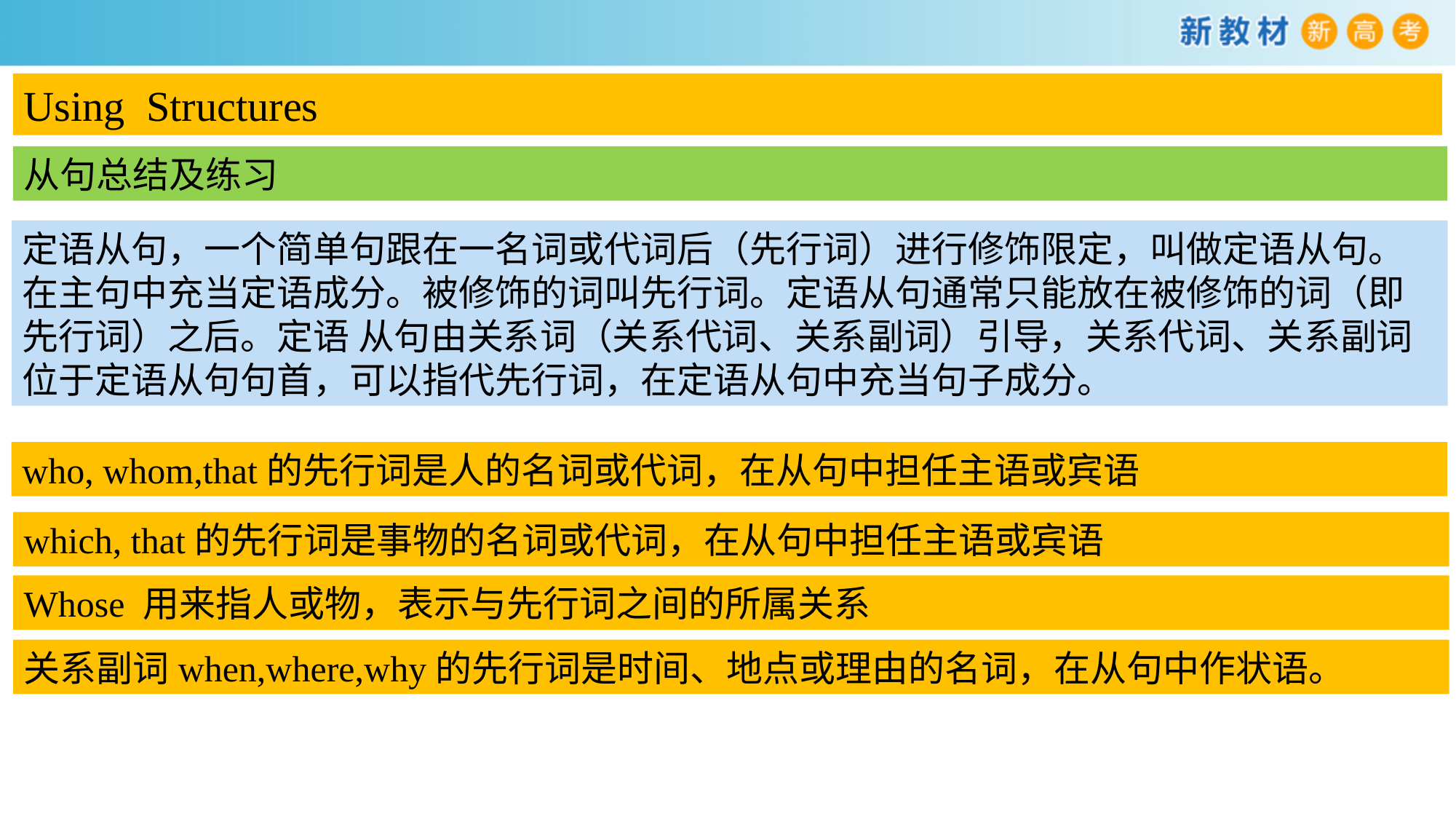

Using  Structures
从句总结及练习
定语从句，一个简单句跟在一名词或代词后（先行词）进行修饰限定，叫做定语从句。在主句中充当定语成分。被修饰的词叫先行词。定语从句通常只能放在被修饰的词（即先行词）之后。定语 从句由关系词（关系代词、关系副词）引导，关系代词、关系副词位于定语从句句首，可以指代先行词，在定语从句中充当句子成分。
who, whom,that的先行词是人的名词或代词，在从句中担任主语或宾语
which, that的先行词是事物的名词或代词，在从句中担任主语或宾语
Whose 用来指人或物，表示与先行词之间的所属关系
关系副词when,where,why的先行词是时间、地点或理由的名词，在从句中作状语。